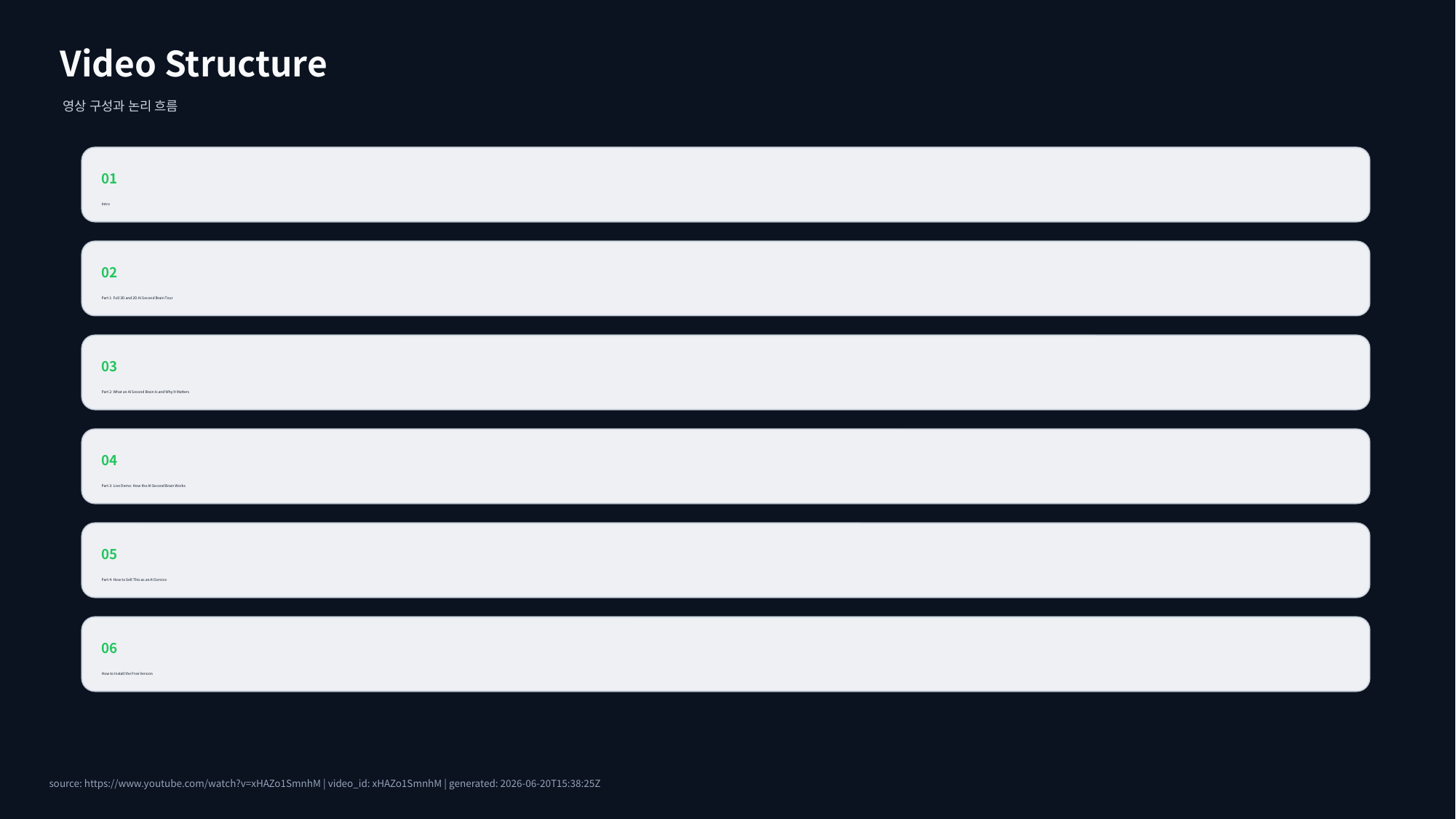

Video Structure
영상 구성과 논리 흐름

01
Intro

02
Part 1: Full 3D and 2D AI Second Brain Tour

03
Part 2: What an AI Second Brain Is and Why It Matters

04
Part 3: Live Demo: How the AI Second Brain Works

05
Part 4: How to Sell This as an AI Service

06
How to Install the Free Version
source: https://www.youtube.com/watch?v=xHAZo1SmnhM | video_id: xHAZo1SmnhM | generated: 2026-06-20T15:38:25Z